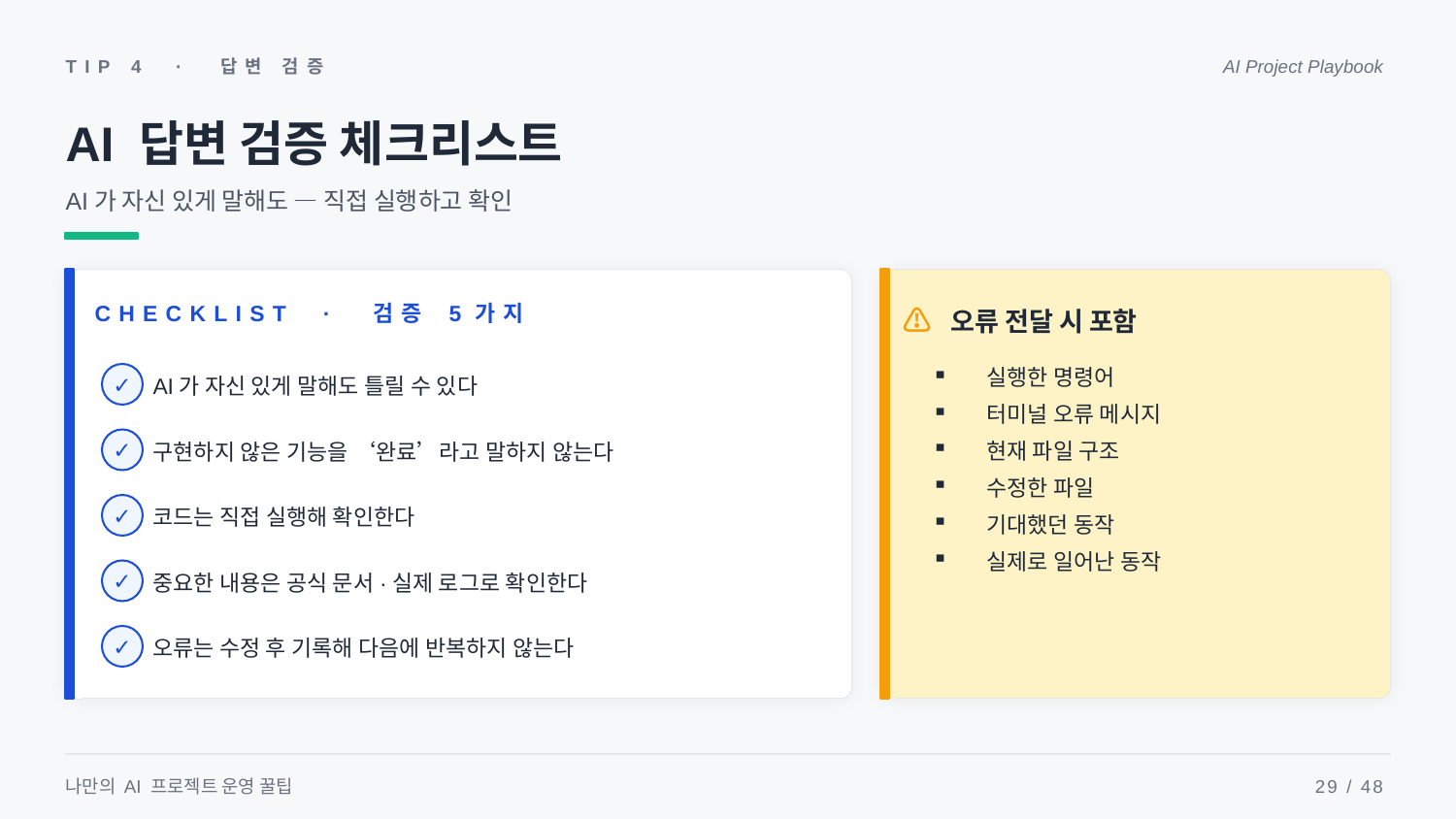

TIP 4  ·  답변 검증
AI Project Playbook
AI 답변 검증 체크리스트
AI가 자신 있게 말해도 — 직접 실행하고 확인

CHECKLIST  ·  검증 5가지
⚠  오류 전달 시 포함

실행한 명령어
터미널 오류 메시지
현재 파일 구조
수정한 파일
기대했던 동작
실제로 일어난 동작
✓
AI가 자신 있게 말해도 틀릴 수 있다

✓
구현하지 않은 기능을 ‘완료’라고 말하지 않는다

✓
코드는 직접 실행해 확인한다

✓
중요한 내용은 공식 문서·실제 로그로 확인한다

✓
오류는 수정 후 기록해 다음에 반복하지 않는다

나만의 AI 프로젝트 운영 꿀팁
29 / 48